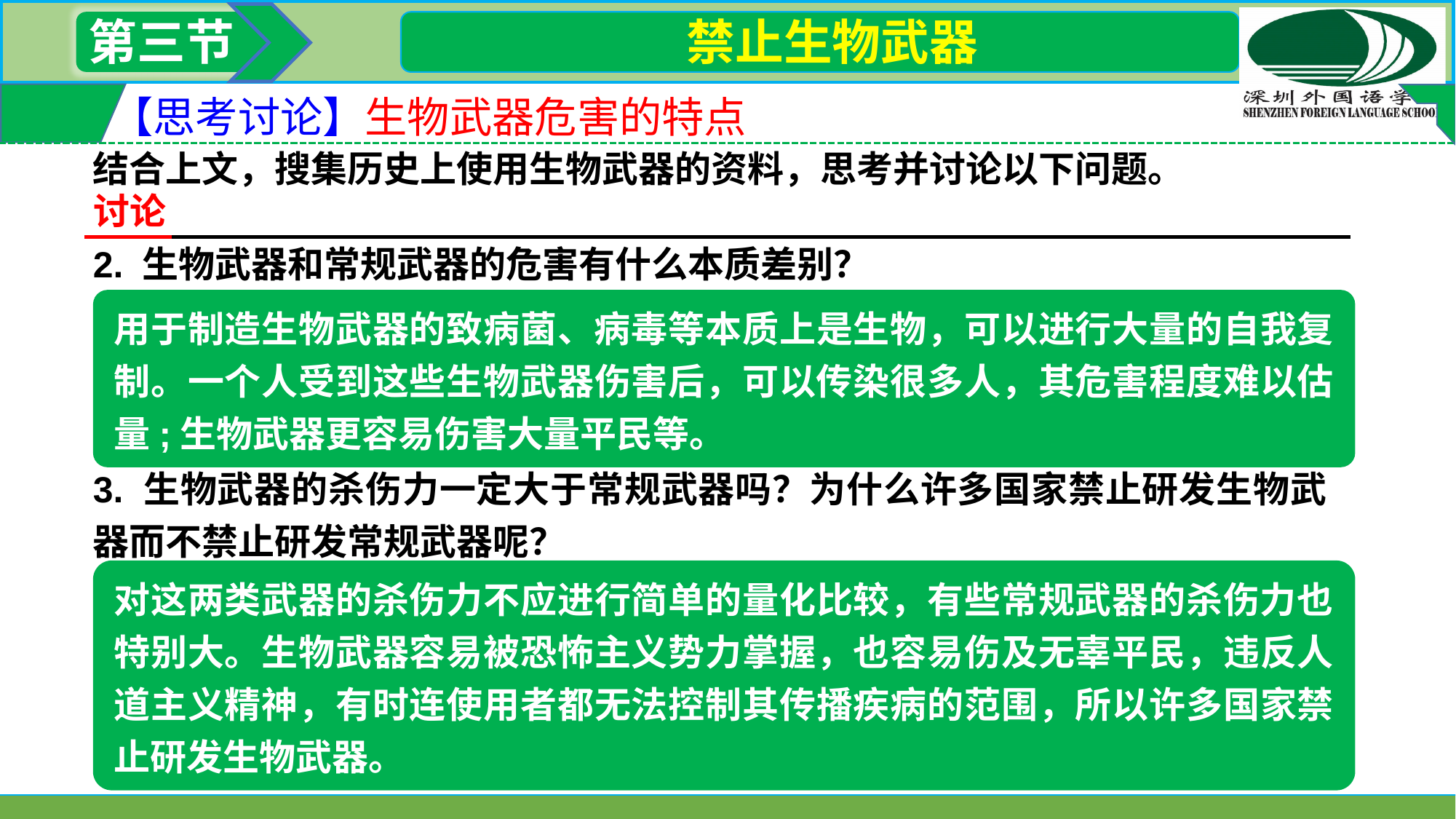

第三节
     禁止生物武器

【思考讨论】生物武器危害的特点

结合上文，搜集历史上使用生物武器的资料，思考并讨论以下问题。
讨论
2. 生物武器和常规武器的危害有什么本质差别？

用于制造生物武器的致病菌、病毒等本质上是生物，可以进行大量的自我复制。一个人受到这些生物武器伤害后，可以传染很多人，其危害程度难以估量;生物武器更容易伤害大量平民等。
3. 生物武器的杀伤力一定大于常规武器吗？为什么许多国家禁止研发生物武器而不禁止研发常规武器呢？

对这两类武器的杀伤力不应进行简单的量化比较，有些常规武器的杀伤力也特别大。生物武器容易被恐怖主义势力掌握，也容易伤及无辜平民，违反人道主义精神，有时连使用者都无法控制其传播疾病的范围，所以许多国家禁止研发生物武器。